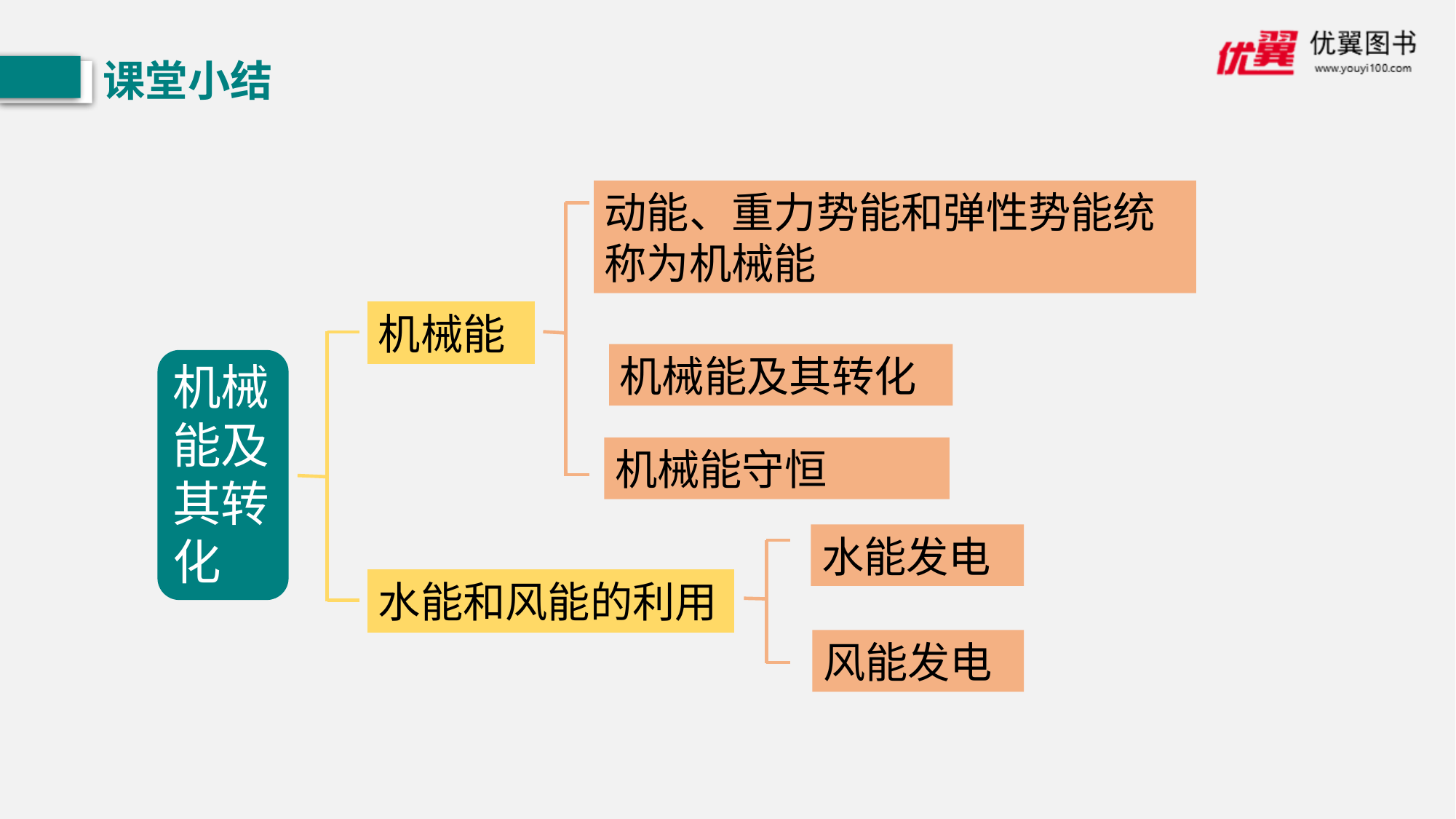

课堂小结

动能、重力势能和弹性势能统称为机械能
机械能
机械能及其转化
机械能及其转化
机械能守恒
水能发电
水能和风能的利用
风能发电